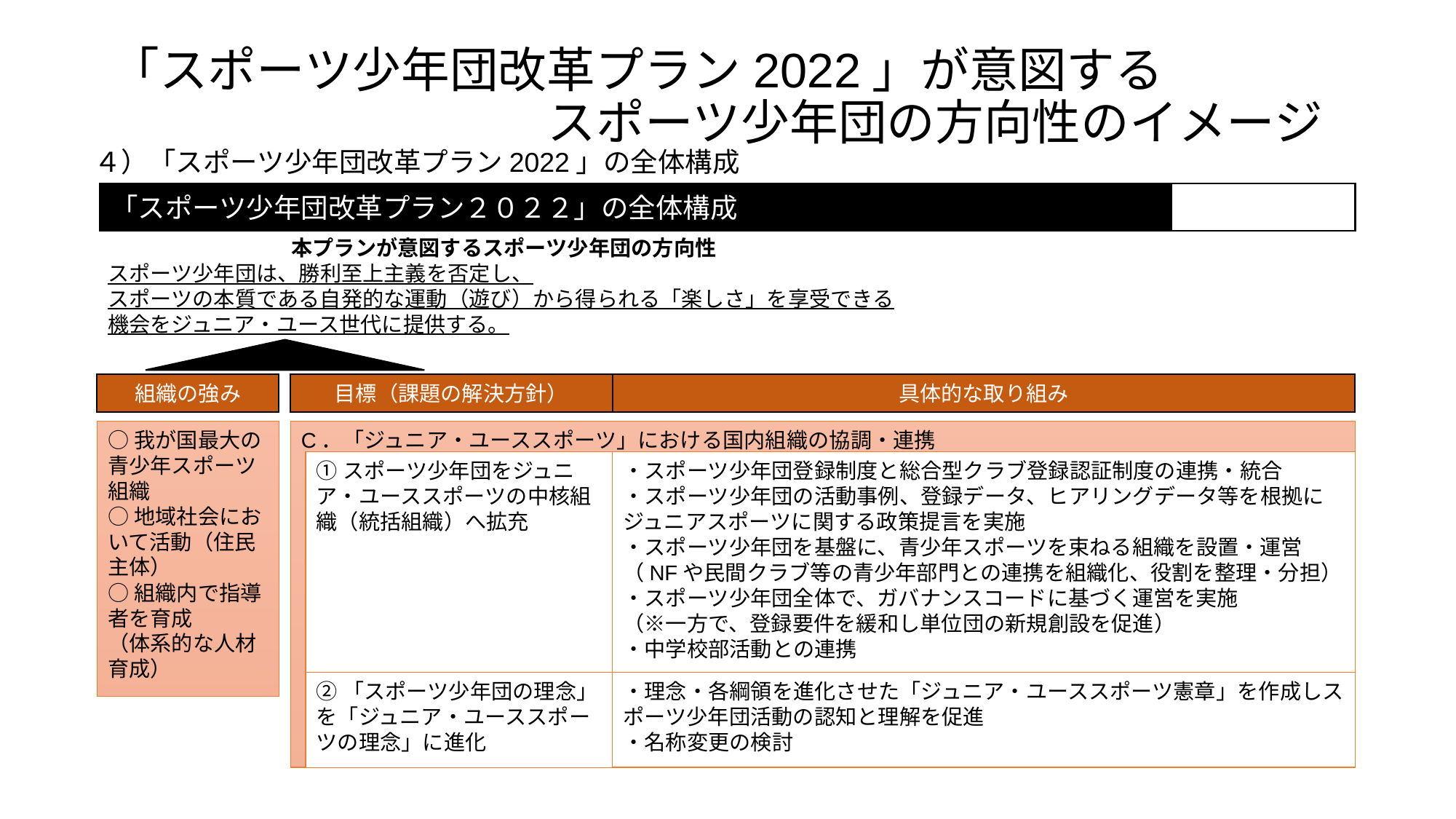

# 「スポーツ少年団改革プラン2022」が意図する 　　　　　　　　　スポーツ少年団の方向性のイメージ
４）「スポーツ少年団改革プラン2022」の全体構成
「スポーツ少年団改革プラン２０２２」の全体構成

本プランが意図するスポーツ少年団の方向性
スポーツ少年団は、勝利至上主義を否定し、
スポーツの本質である自発的な運動（遊び）から得られる「楽しさ」を享受できる機会をジュニア・ユース世代に提供する。

組織の強み
目標（課題の解決方針）
具体的な取り組み
C．「ジュニア・ユーススポーツ」における国内組織の協調・連携
○我が国最大の青少年スポーツ組織
○地域社会において活動（住民主体）
○組織内で指導者を育成
（体系的な人材育成）
①スポーツ少年団をジュニア・ユーススポーツの中核組織（統括組織）へ拡充
・スポーツ少年団登録制度と総合型クラブ登録認証制度の連携・統合
・スポーツ少年団の活動事例、登録データ、ヒアリングデータ等を根拠にジュニアスポーツに関する政策提言を実施
・スポーツ少年団を基盤に、青少年スポーツを束ねる組織を設置・運営
（NFや民間クラブ等の青少年部門との連携を組織化、役割を整理・分担）
・スポーツ少年団全体で、ガバナンスコードに基づく運営を実施
（※一方で、登録要件を緩和し単位団の新規創設を促進）
・中学校部活動との連携
・理念・各綱領を進化させた「ジュニア・ユーススポーツ憲章」を作成しスポーツ少年団活動の認知と理解を促進
・名称変更の検討
②「スポーツ少年団の理念」を「ジュニア・ユーススポーツの理念」に進化